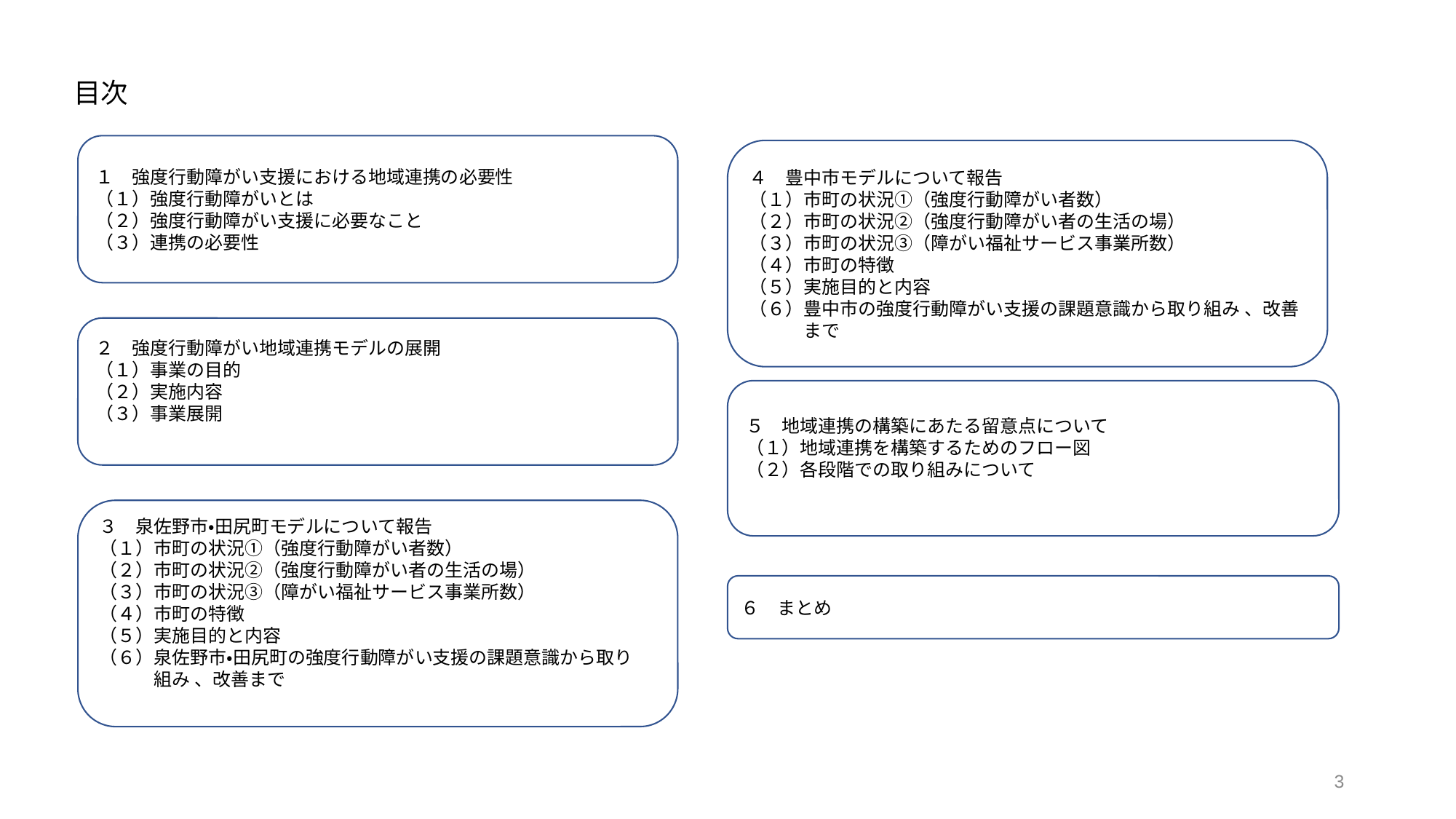

目次
１　強度行動障がい支援における地域連携の必要性
（１）強度行動障がいとは
（２）強度行動障がい支援に必要なこと
（３）連携の必要性
４　豊中市モデルについて報告
（１）市町の状況①（強度行動障がい者数）
（２）市町の状況②（強度行動障がい者の生活の場）
（３）市町の状況③（障がい福祉サービス事業所数）
（４）市町の特徴
（５）実施目的と内容
（６）豊中市の強度行動障がい支援の課題意識から取り組み 、改善
　　　まで
２　強度行動障がい地域連携モデルの展開
（１）事業の目的
（２）実施内容
（３）事業展開

５　地域連携の構築にあたる留意点について
（１）地域連携を構築するためのフロー図
（２）各段階での取り組みについて

３　泉佐野市・田尻町モデルについて報告
（１）市町の状況①（強度行動障がい者数）
（２）市町の状況②（強度行動障がい者の生活の場）
（３）市町の状況③（障がい福祉サービス事業所数）
（４）市町の特徴
（５）実施目的と内容
（６）泉佐野市・田尻町の強度行動障がい支援の課題意識から取り
　　　組み 、改善まで

６　まとめ
3